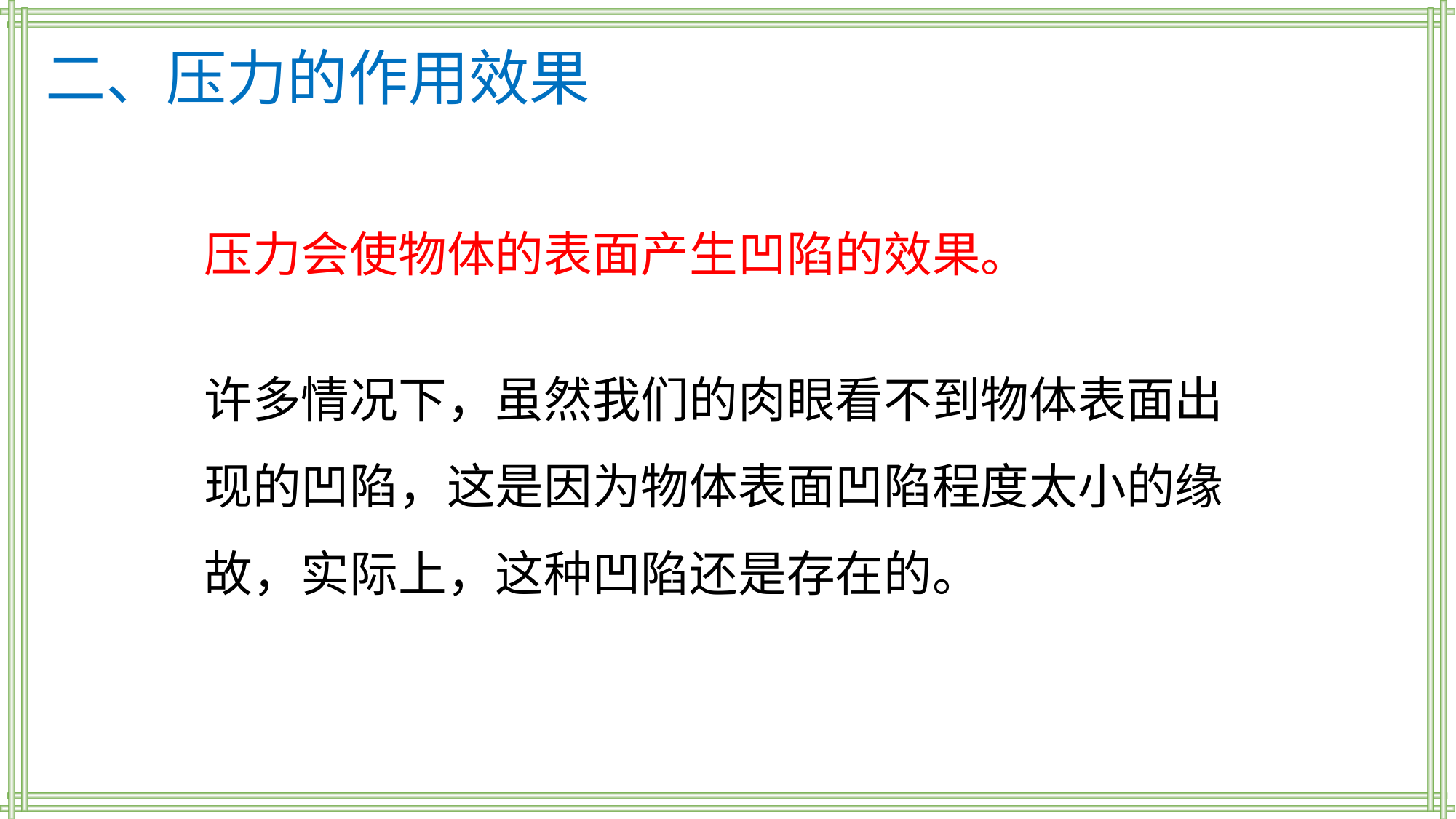

二、压力的作用效果
压力会使物体的表面产生凹陷的效果。
许多情况下，虽然我们的肉眼看不到物体表面出现的凹陷，这是因为物体表面凹陷程度太小的缘故，实际上，这种凹陷还是存在的。